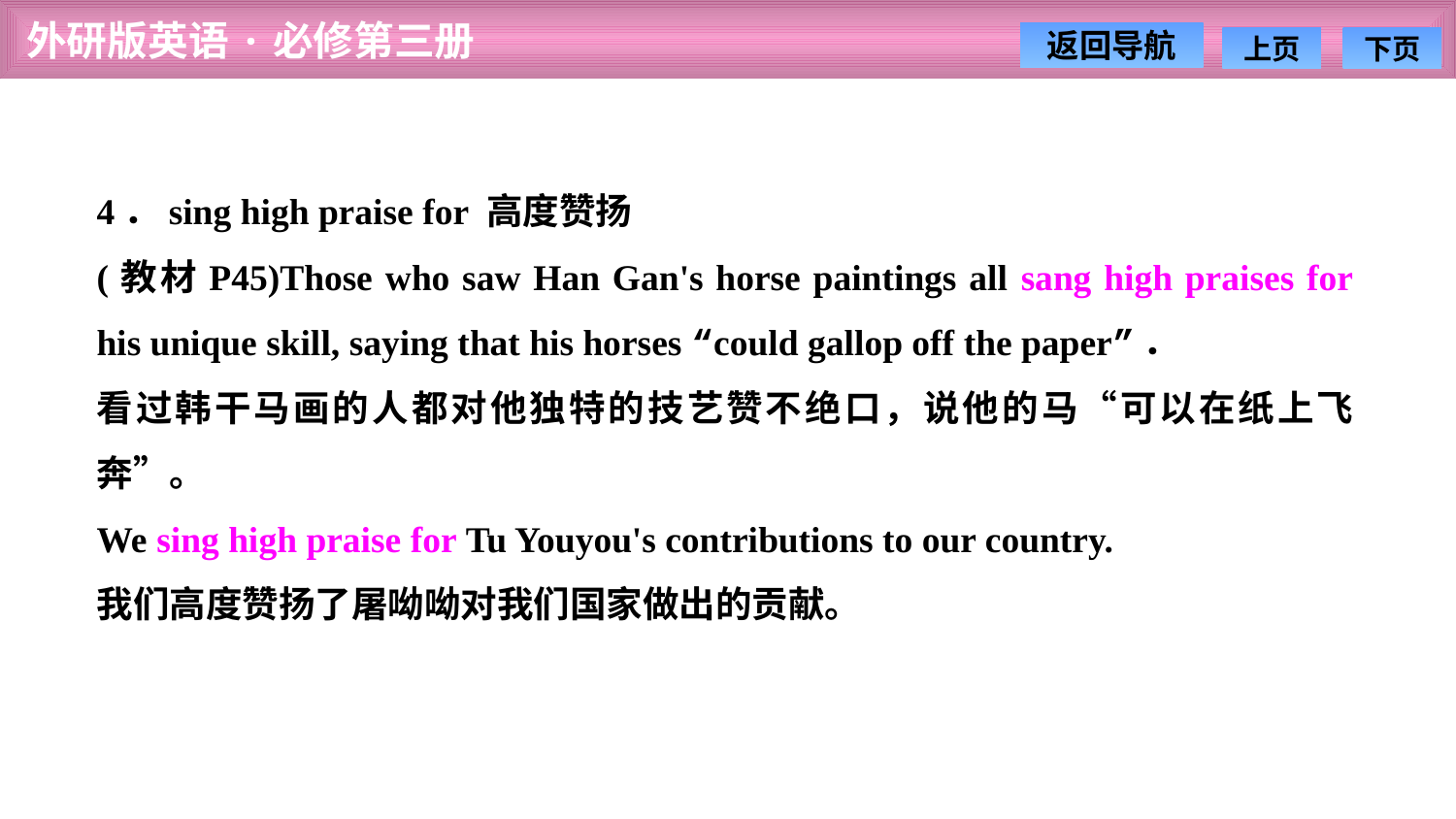

4．sing high praise for 高度赞扬
(教材P45)Those who saw Han Gan's horse paintings all sang high praises for his unique skill, saying that his horses “could gallop off the paper”．
看过韩干马画的人都对他独特的技艺赞不绝口，说他的马“可以在纸上飞奔”。
We sing high praise for Tu Youyou's contributions to our country.
我们高度赞扬了屠呦呦对我们国家做出的贡献。